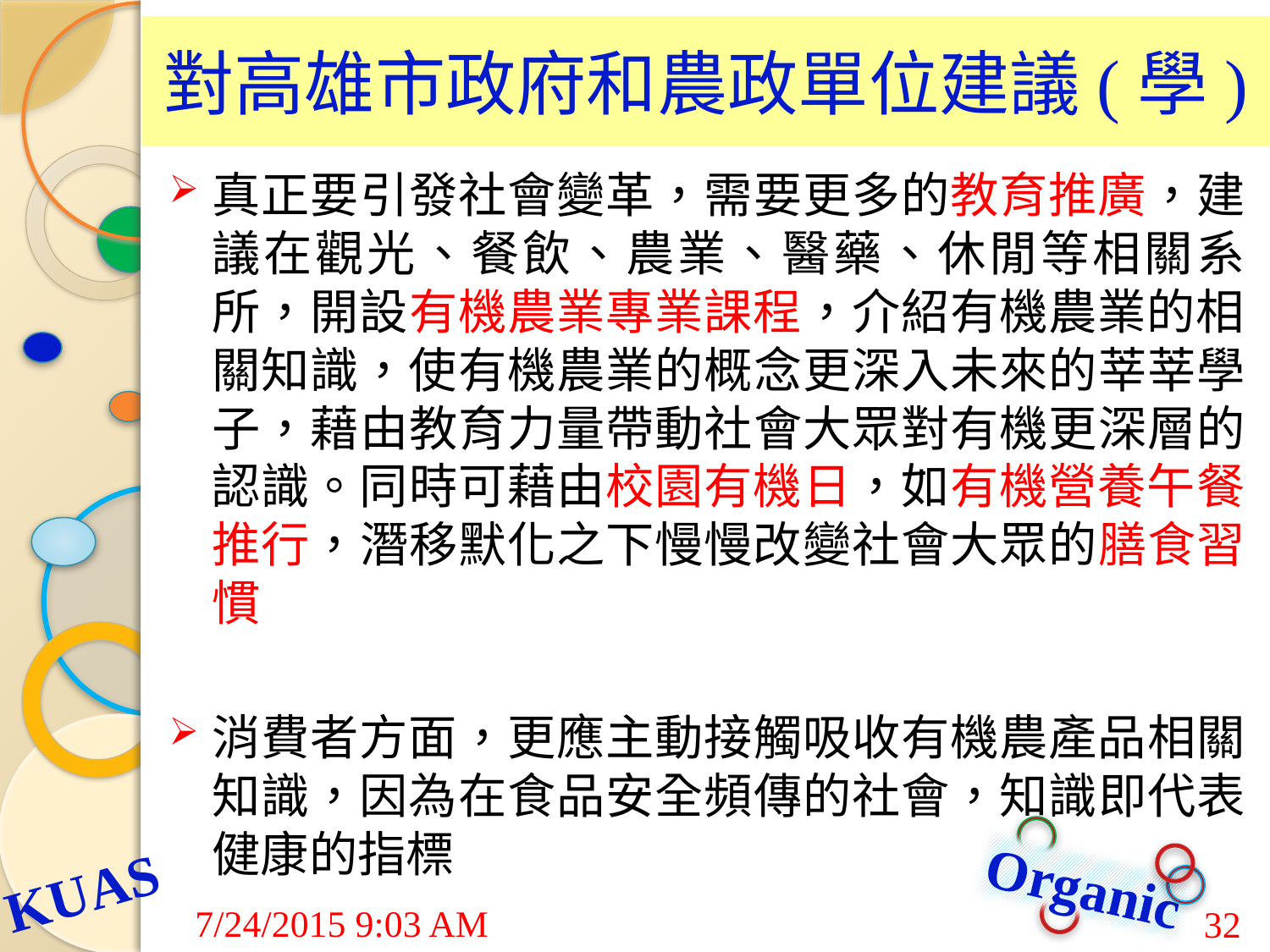

# 對高雄市政府和農政單位建議(學)
真正要引發社會變革，需要更多的教育推廣，建議在觀光、餐飲、農業、醫藥、休閒等相關系所，開設有機農業專業課程，介紹有機農業的相關知識，使有機農業的概念更深入未來的莘莘學子，藉由教育力量帶動社會大眾對有機更深層的認識。同時可藉由校園有機日，如有機營養午餐推行，潛移默化之下慢慢改變社會大眾的膳食習慣

消費者方面，更應主動接觸吸收有機農產品相關知識，因為在食品安全頻傳的社會，知識即代表健康的指標

7/24/2015 9:03 AM
32